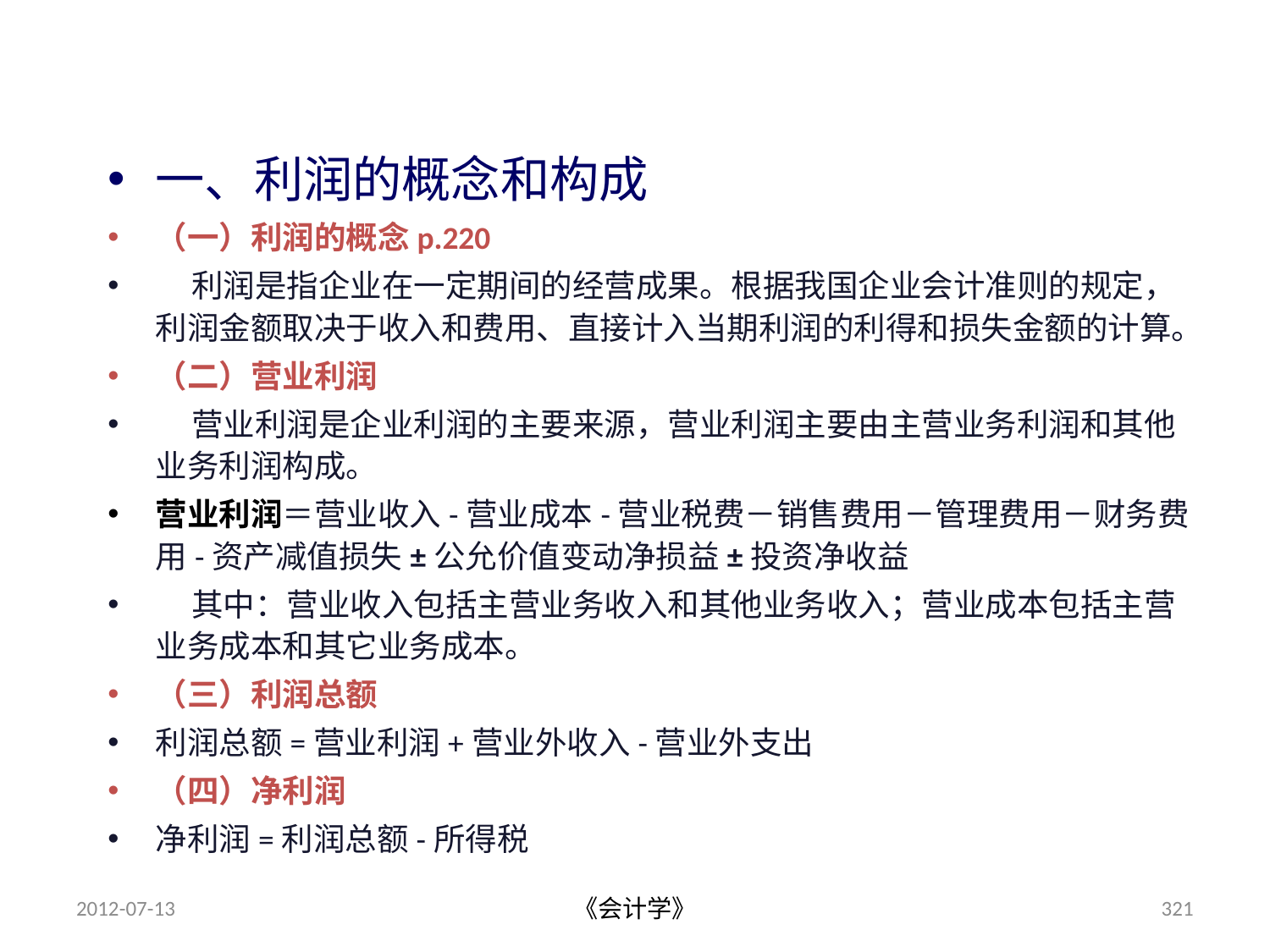

# 第二节   利  润
一、利润的概念和构成
（一）利润的概念p.220
    利润是指企业在一定期间的经营成果。根据我国企业会计准则的规定，利润金额取决于收入和费用、直接计入当期利润的利得和损失金额的计算。
（二）营业利润
    营业利润是企业利润的主要来源，营业利润主要由主营业务利润和其他业务利润构成。
营业利润＝营业收入-营业成本-营业税费－销售费用－管理费用－财务费用-资产减值损失±公允价值变动净损益±投资净收益
    其中：营业收入包括主营业务收入和其他业务收入；营业成本包括主营业务成本和其它业务成本。
（三）利润总额
利润总额=营业利润+营业外收入-营业外支出
（四）净利润
净利润=利润总额-所得税
2012-07-13
《会计学》
321